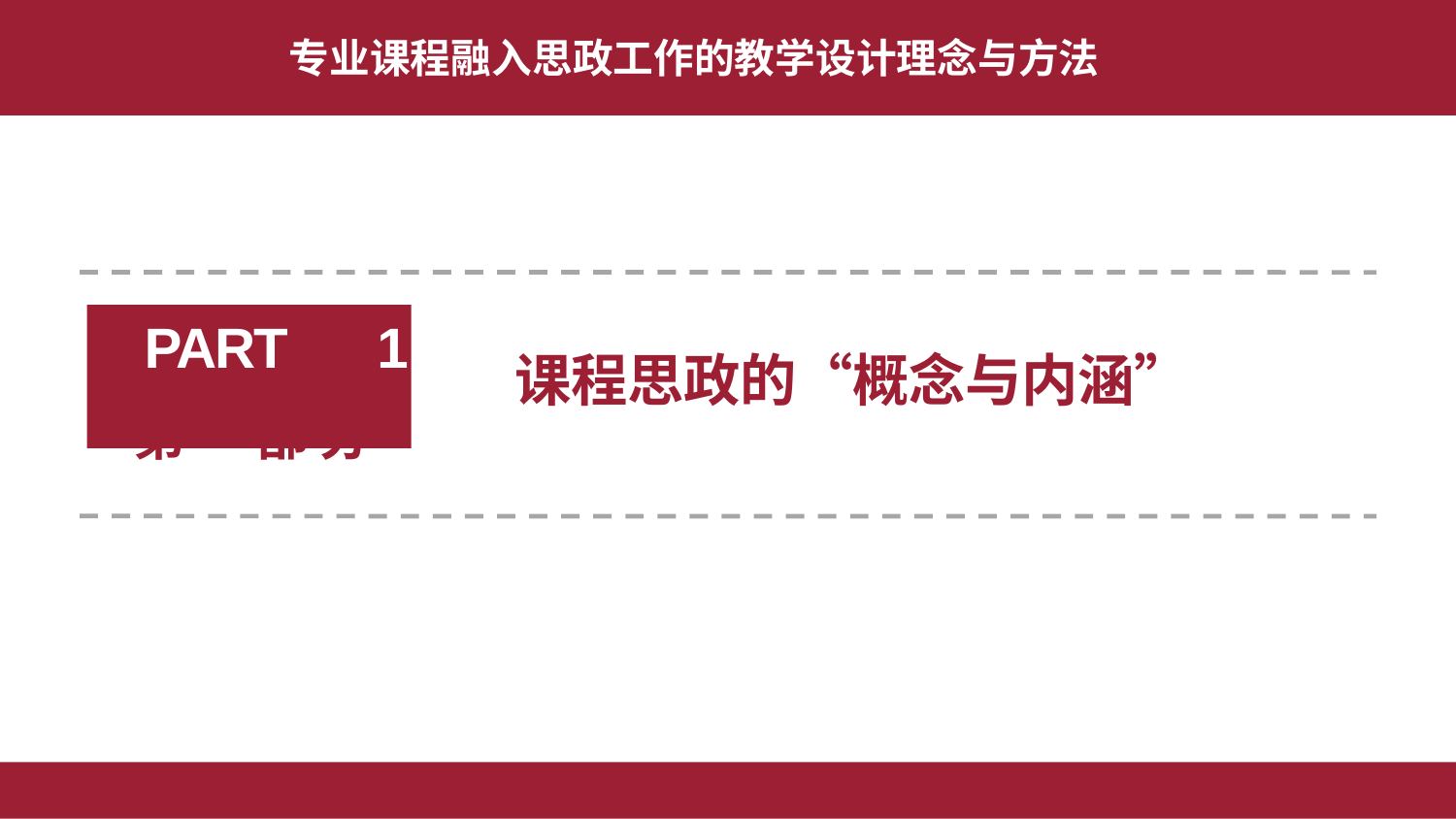

专业课程融入思政工作的教学设计理念与方法

# PART	1
课程思政的“概念与内涵”
第一部分